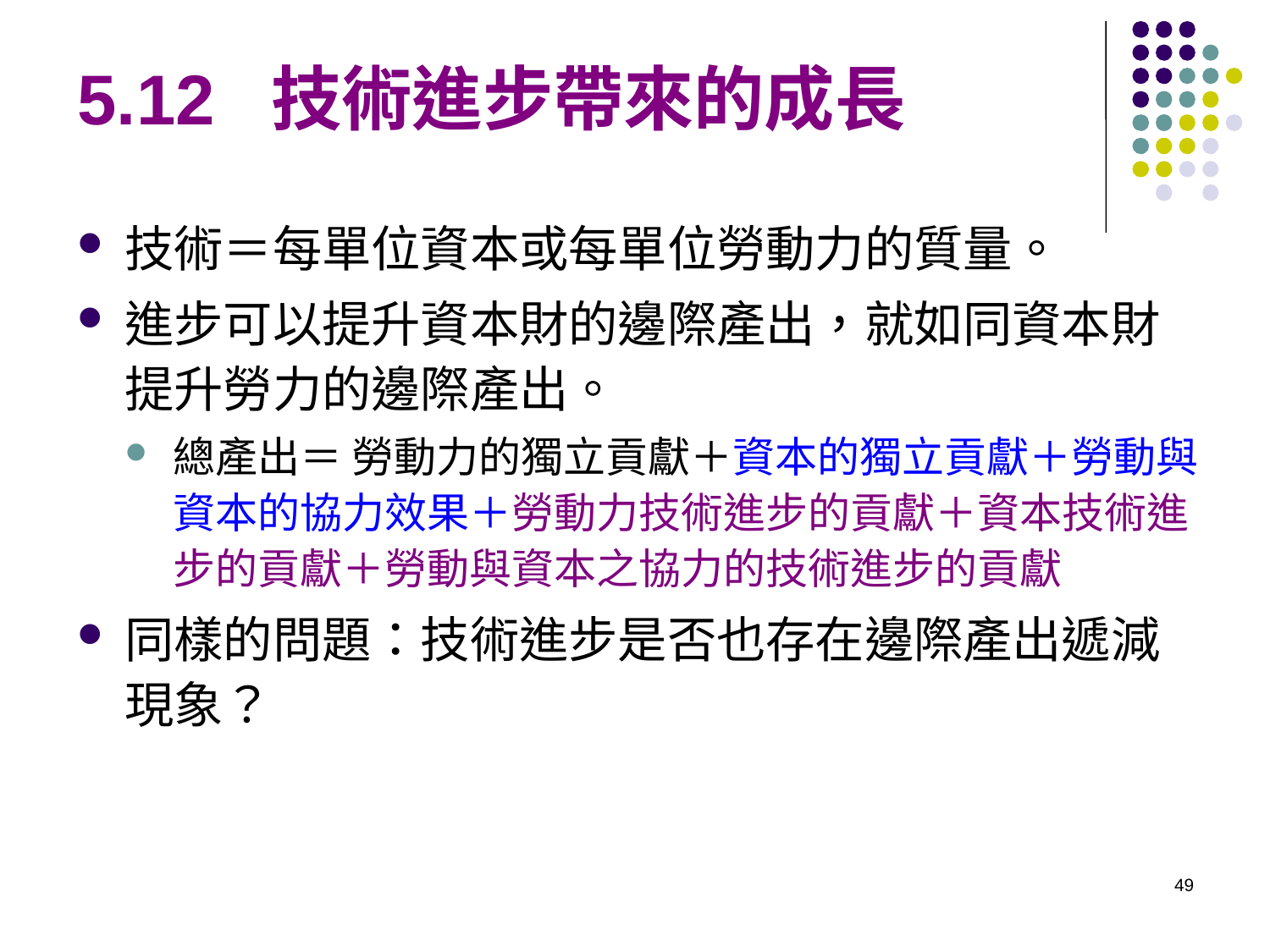

# 5.12  技術進步帶來的成長
技術＝每單位資本或每單位勞動力的質量。
進步可以提升資本財的邊際產出，就如同資本財提升勞力的邊際產出。
總產出＝ 勞動力的獨立貢獻＋資本的獨立貢獻＋勞動與資本的協力效果＋勞動力技術進步的貢獻＋資本技術進步的貢獻＋勞動與資本之協力的技術進步的貢獻
同樣的問題：技術進步是否也存在邊際產出遞減現象？
49